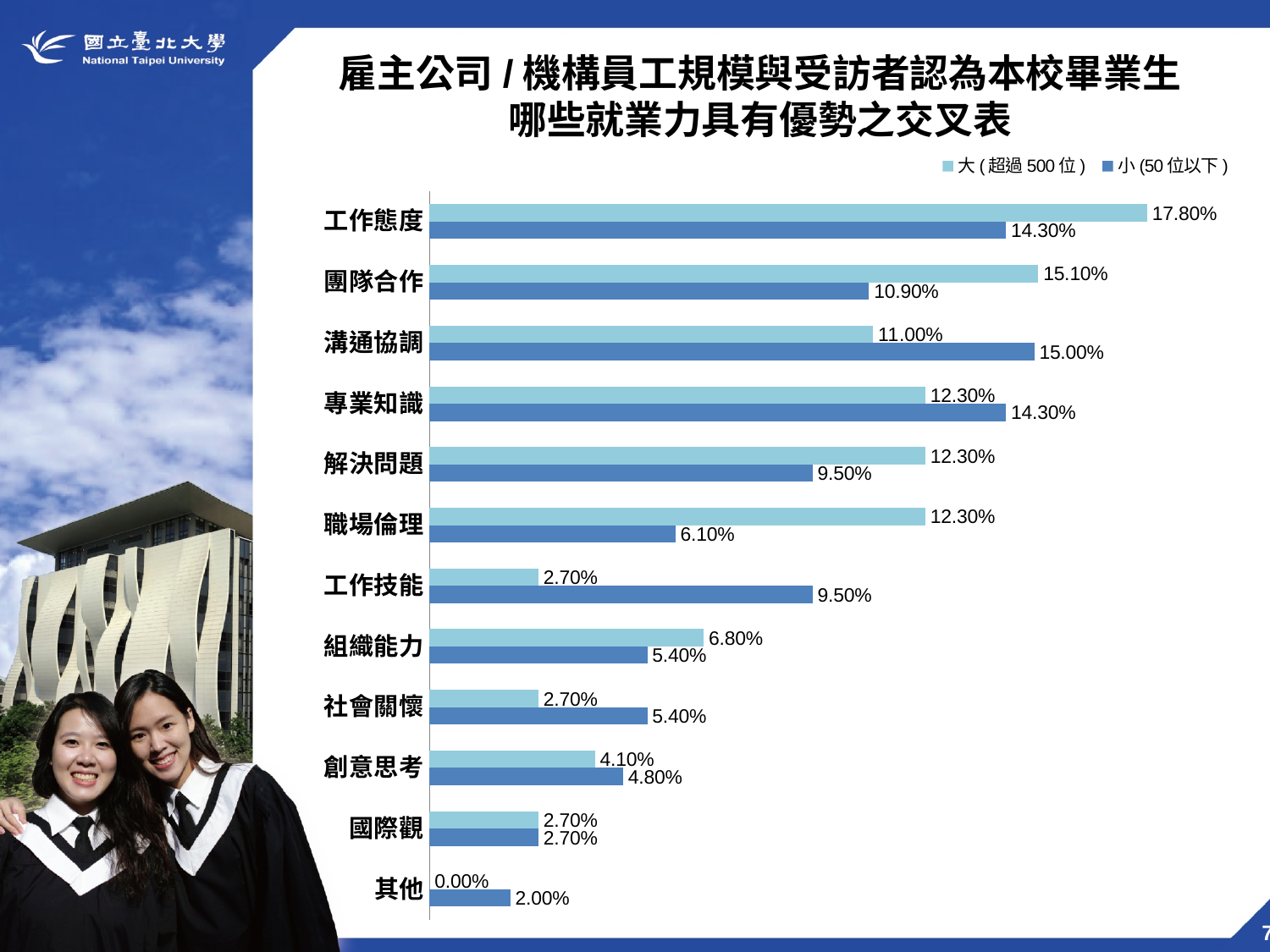

雇主公司/機構員工規模與受訪者認為本校畢業生
哪些就業力具有優勢之交叉表

### Chart

| Category | 小(50位以下) | 大(超過500位) |
|---|---|---|
| 其他 | 0.020000000000000004 | 0.0 |
| 國際觀 | 0.027000000000000003 | 0.027000000000000003 |
| 創意思考 | 0.048 | 0.041 |
| 社會關懷 | 0.054 | 0.027000000000000003 |
| 組織能力 | 0.054 | 0.06800000000000002 |
| 工作技能 | 0.09500000000000001 | 0.027000000000000003 |
| 職場倫理 | 0.061000000000000006 | 0.12300000000000001 |
| 解決問題 | 0.09500000000000001 | 0.12300000000000001 |
| 專業知識 | 0.14300000000000002 | 0.12300000000000001 |
| 溝通協調 | 0.15000000000000002 | 0.11 |
| 團隊合作 | 0.10900000000000001 | 0.15100000000000002 |
| 工作態度 | 0.14300000000000002 | 0.17800000000000002 |
7